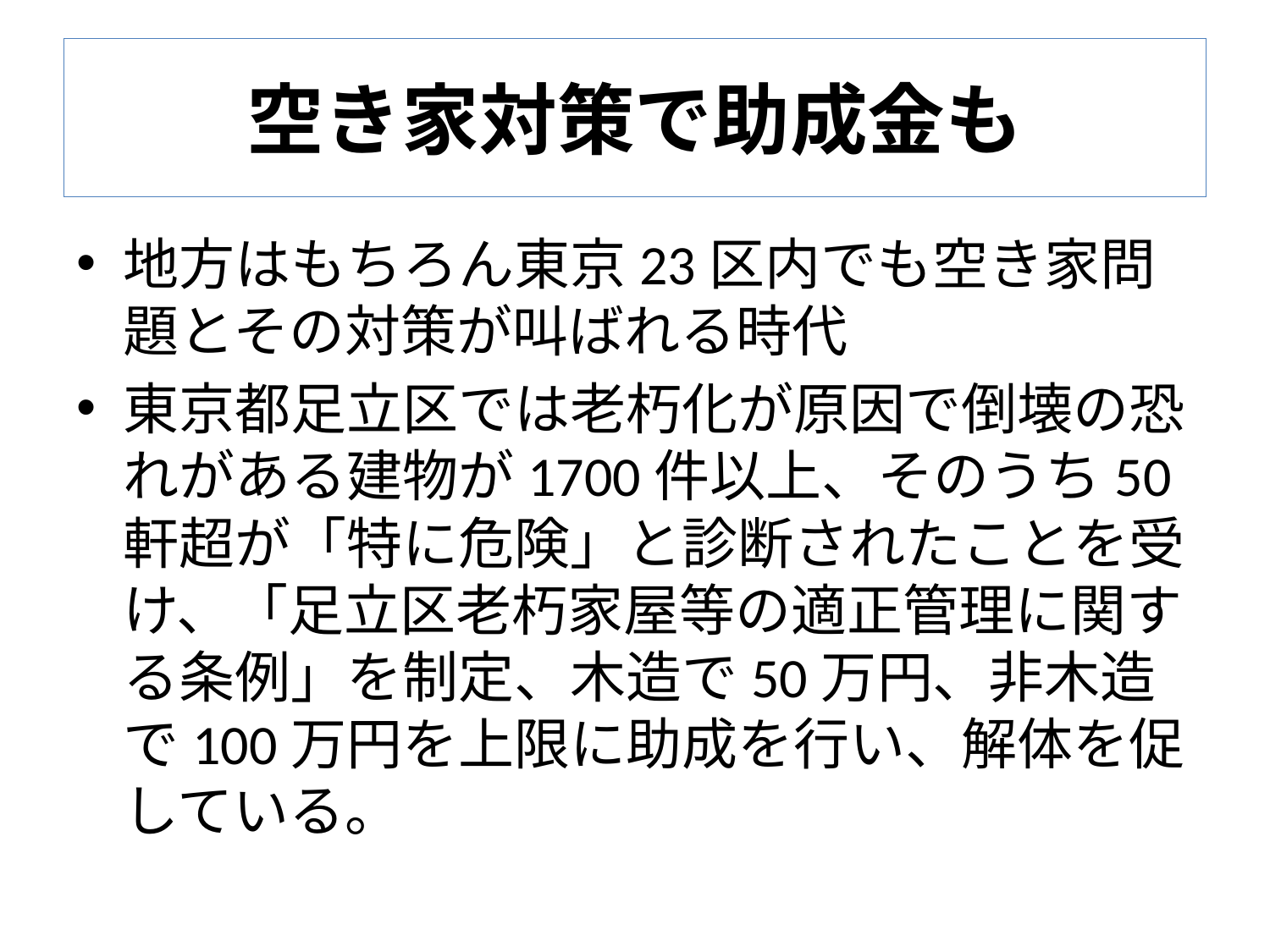

# 空き家対策で助成金も
地方はもちろん東京23区内でも空き家問題とその対策が叫ばれる時代
東京都足立区では老朽化が原因で倒壊の恐れがある建物が1700件以上、そのうち50軒超が「特に危険」と診断されたことを受け、「足立区老朽家屋等の適正管理に関する条例」を制定、木造で50万円、非木造で100万円を上限に助成を行い、解体を促している。